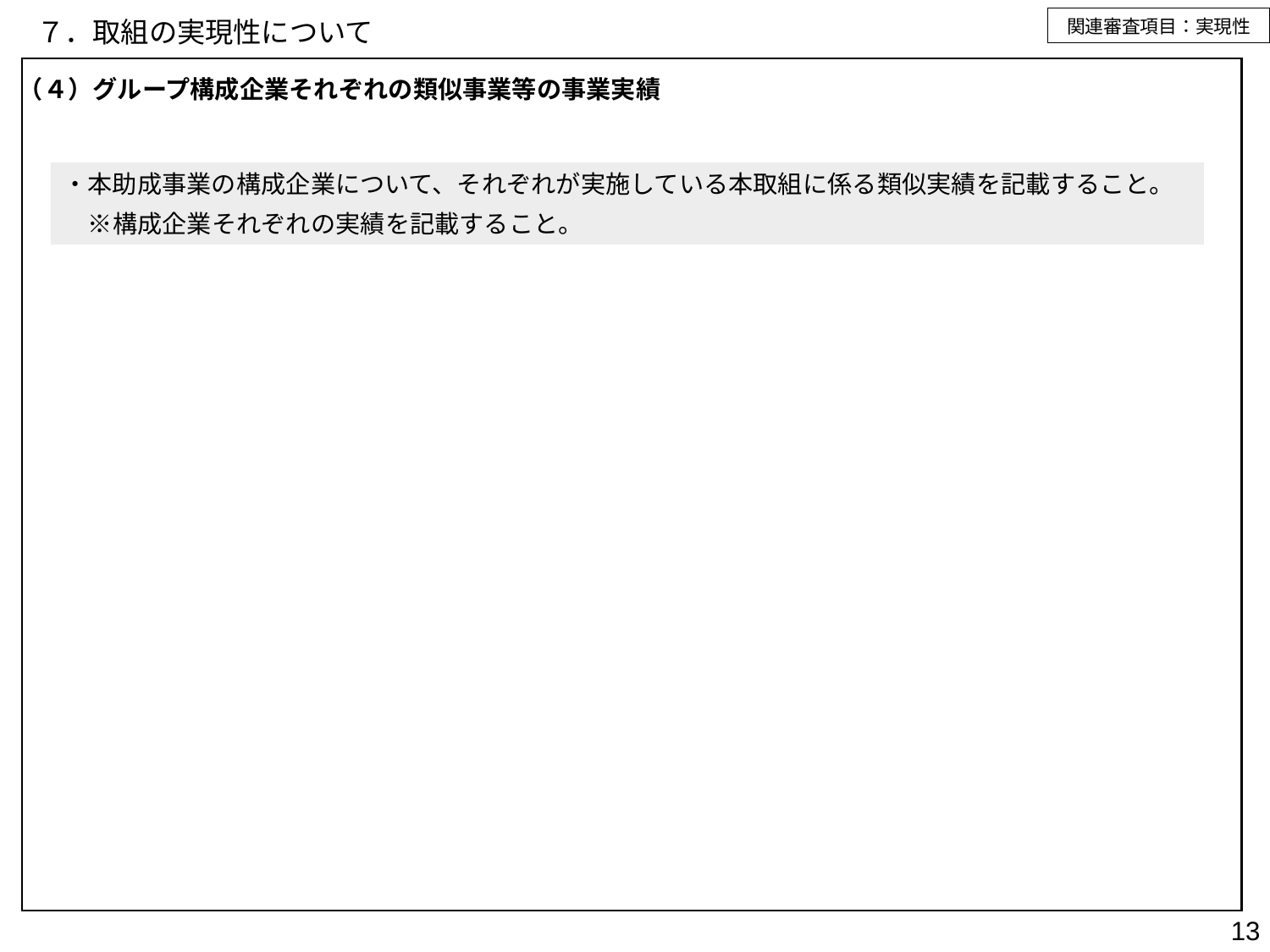

関連審査項目：実現性
# ７．取組の実現性について

（４）グループ構成企業それぞれの類似事業等の事業実績
・本助成事業の構成企業について、それぞれが実施している本取組に係る類似実績を記載すること。
　※構成企業それぞれの実績を記載すること。
13